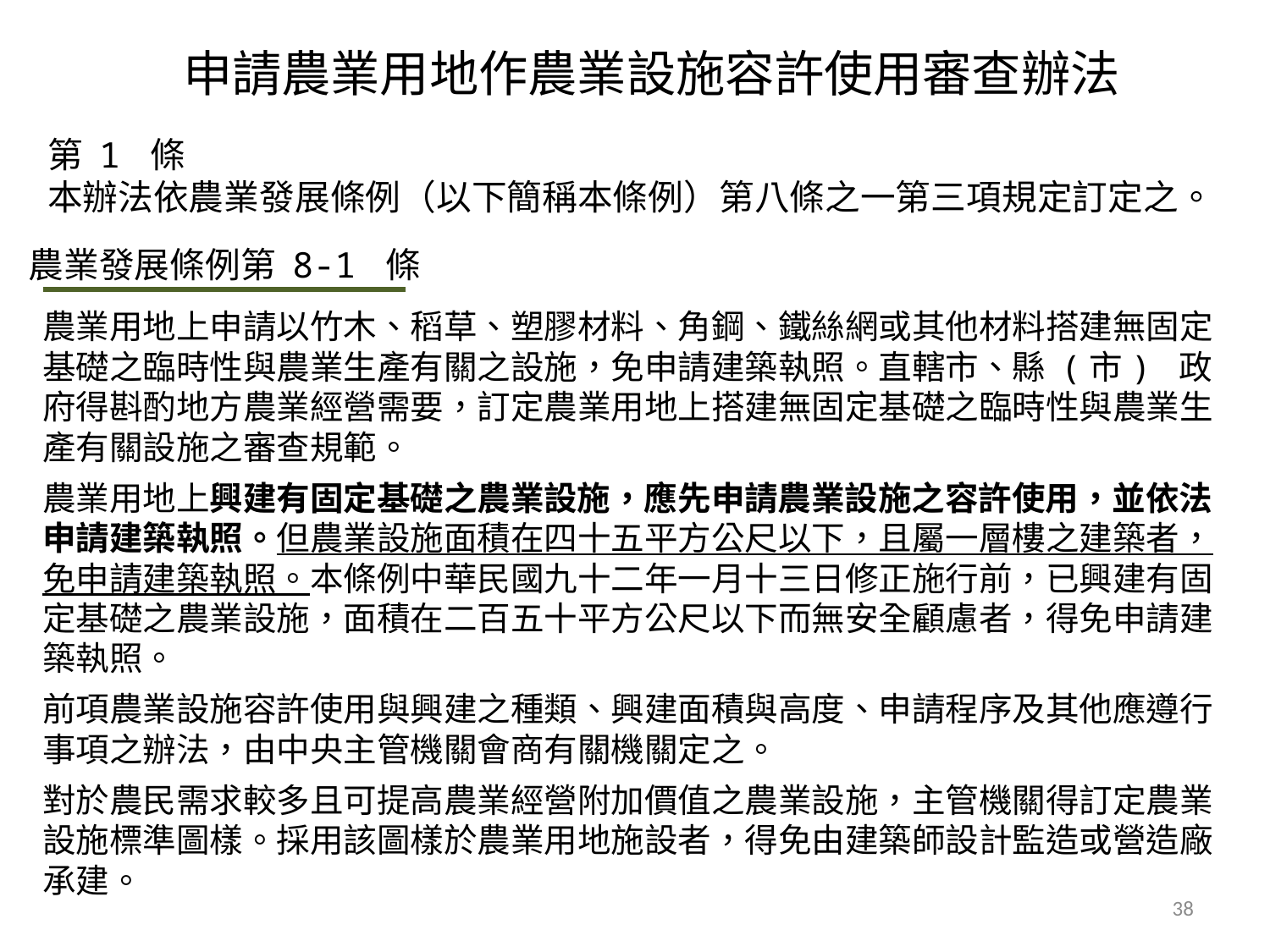

申請農業用地作農業設施容許使用審查辦法
第 1 條
本辦法依農業發展條例（以下簡稱本條例）第八條之一第三項規定訂定之。
農業發展條例第 8-1 條
農業用地上申請以竹木、稻草、塑膠材料、角鋼、鐵絲網或其他材料搭建無固定基礎之臨時性與農業生產有關之設施，免申請建築執照。直轄市、縣 (市) 政府得斟酌地方農業經營需要，訂定農業用地上搭建無固定基礎之臨時性與農業生產有關設施之審查規範。
農業用地上興建有固定基礎之農業設施，應先申請農業設施之容許使用，並依法申請建築執照。但農業設施面積在四十五平方公尺以下，且屬一層樓之建築者，免申請建築執照。本條例中華民國九十二年一月十三日修正施行前，已興建有固定基礎之農業設施，面積在二百五十平方公尺以下而無安全顧慮者，得免申請建築執照。
前項農業設施容許使用與興建之種類、興建面積與高度、申請程序及其他應遵行事項之辦法，由中央主管機關會商有關機關定之。
對於農民需求較多且可提高農業經營附加價值之農業設施，主管機關得訂定農業設施標準圖樣。採用該圖樣於農業用地施設者，得免由建築師設計監造或營造廠承建。
第 2 條 ：本辦法所稱農業用地之範圍如下：
一、	依區域計畫法劃定為各種使用分區內所編定之農牧用地、林業用地、養殖用地、國土保安用地，及上開分區內暫未依法編定用地別之土地。
二、	依都市計畫法劃定為農業區、保護區內之土地。
三、	依國家公園法劃定為國家公園區內按各種分區別及使用性質，經國家公園管理機關會同有關機關認定作為農業用地使用之土地。
前項第一款所定依區域計畫法劃定為各種使用分區內暫未依法編定用地別之土地，申請前應先補註使用地類別。但位屬山坡地範圍內森林區、山坡地保育區及風景區之土地，依非都市土地使用管制規則第七條規定適用林業用地管制，並依林業用地申請使用者，不在此限。
38